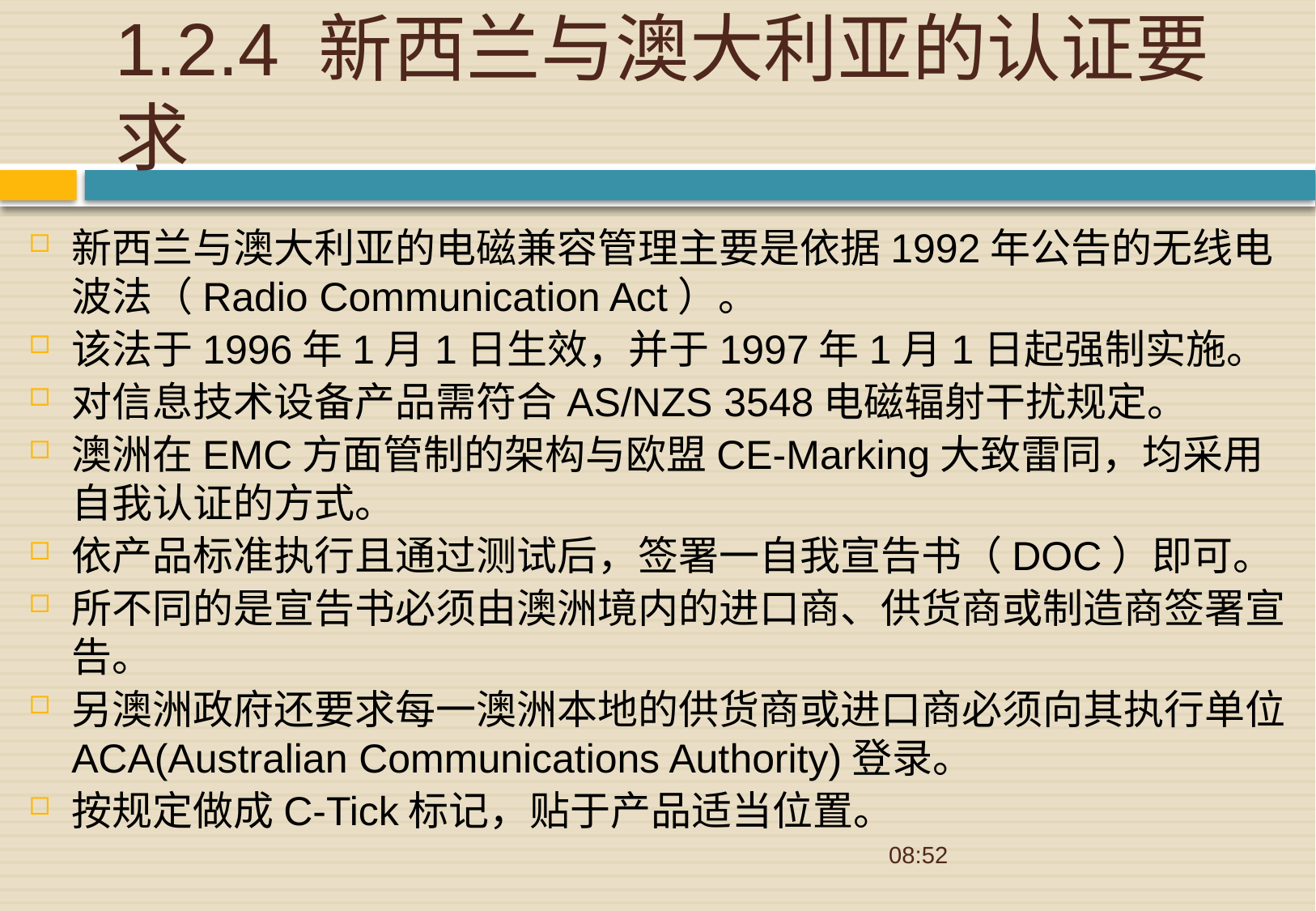

# 1.2.4 新西兰与澳大利亚的认证要求
新西兰与澳大利亚的电磁兼容管理主要是依据1992年公告的无线电波法（Radio Communication Act）。
该法于1996年1月1日生效，并于1997年1月1日起强制实施。
对信息技术设备产品需符合AS/NZS 3548电磁辐射干扰规定。
澳洲在EMC方面管制的架构与欧盟CE-Marking大致雷同，均采用自我认证的方式。
依产品标准执行且通过测试后，签署一自我宣告书（DOC）即可。
所不同的是宣告书必须由澳洲境内的进口商、供货商或制造商签署宣告。
另澳洲政府还要求每一澳洲本地的供货商或进口商必须向其执行单位ACA(Australian Communications Authority)登录。
按规定做成C-Tick标记，贴于产品适当位置。
08:52